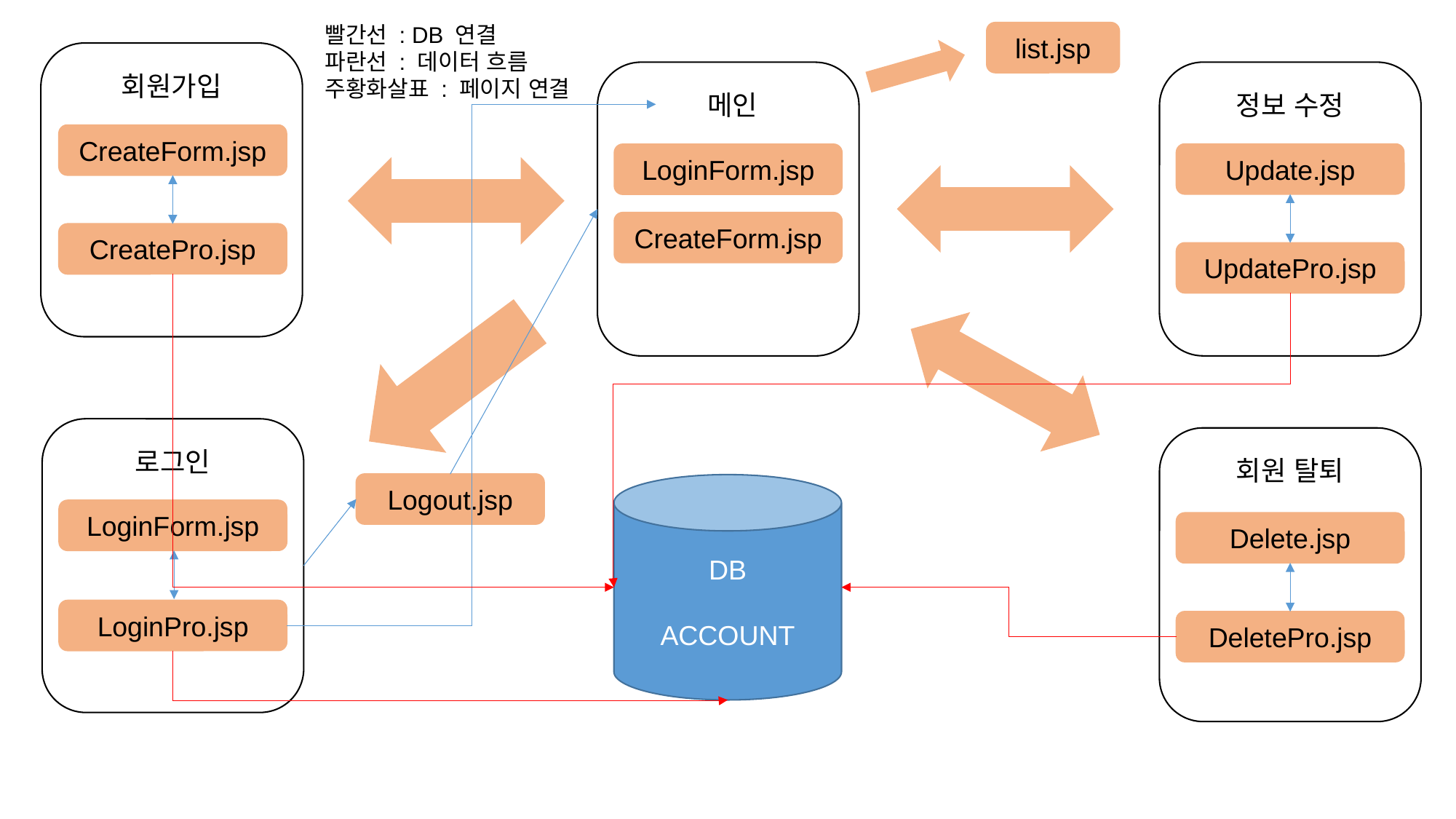

빨간선 : DB 연결
파란선 : 데이터 흐름
주황화살표 : 페이지 연결

list.jsp

회원가입
정보 수정
메인
CreateForm.jsp
Update.jsp
LoginForm.jsp

CreateForm.jsp
CreatePro.jsp
UpdatePro.jsp

로그인
회원 탈퇴
Logout.jsp
DB

ACCOUNT
LoginForm.jsp
Delete.jsp
LoginPro.jsp
DeletePro.jsp